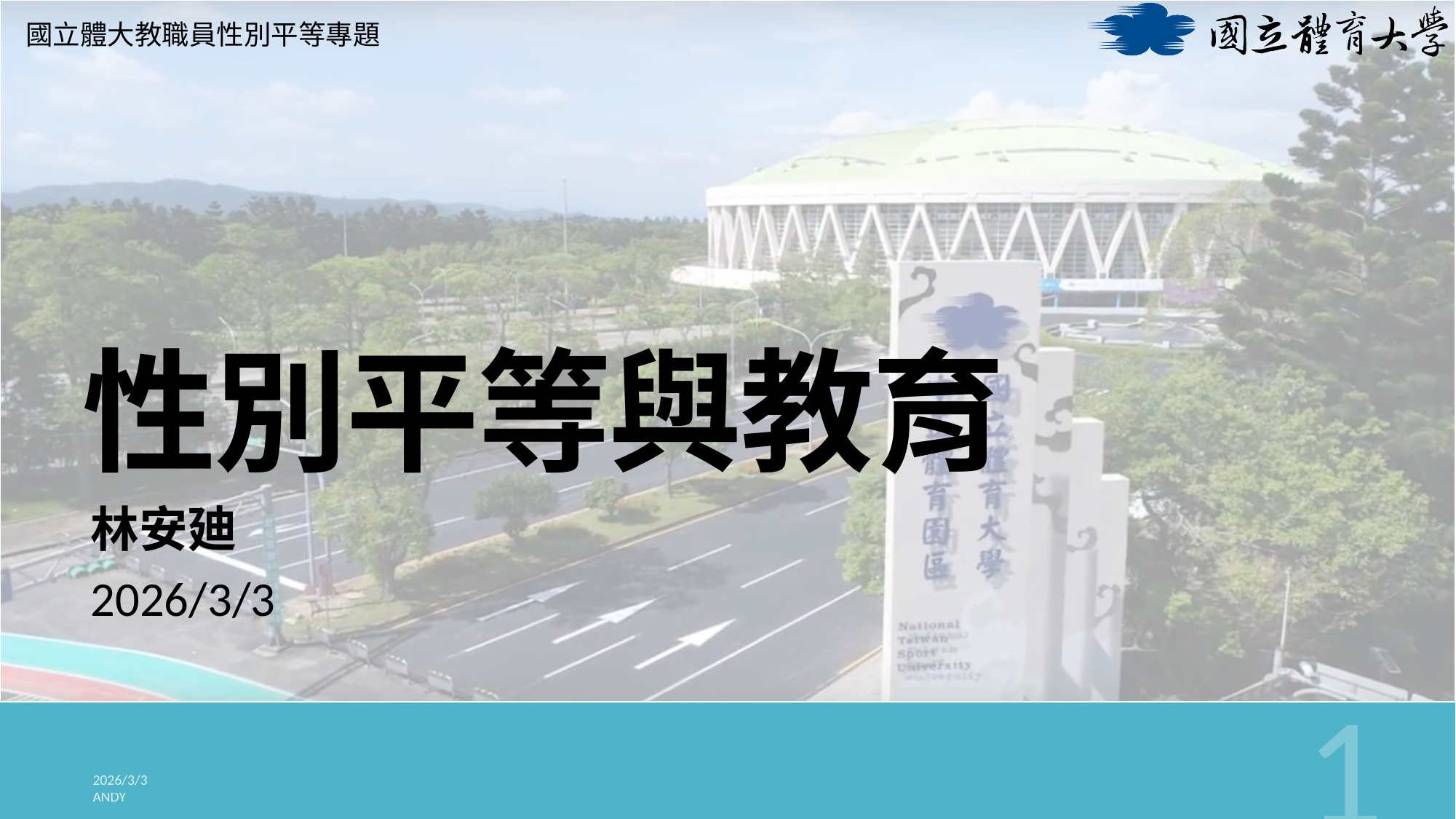

國立體大教職員性別平等專題
# 性別平等與教育
林安廸
2026/3/3
1
2026/3/3
Andy